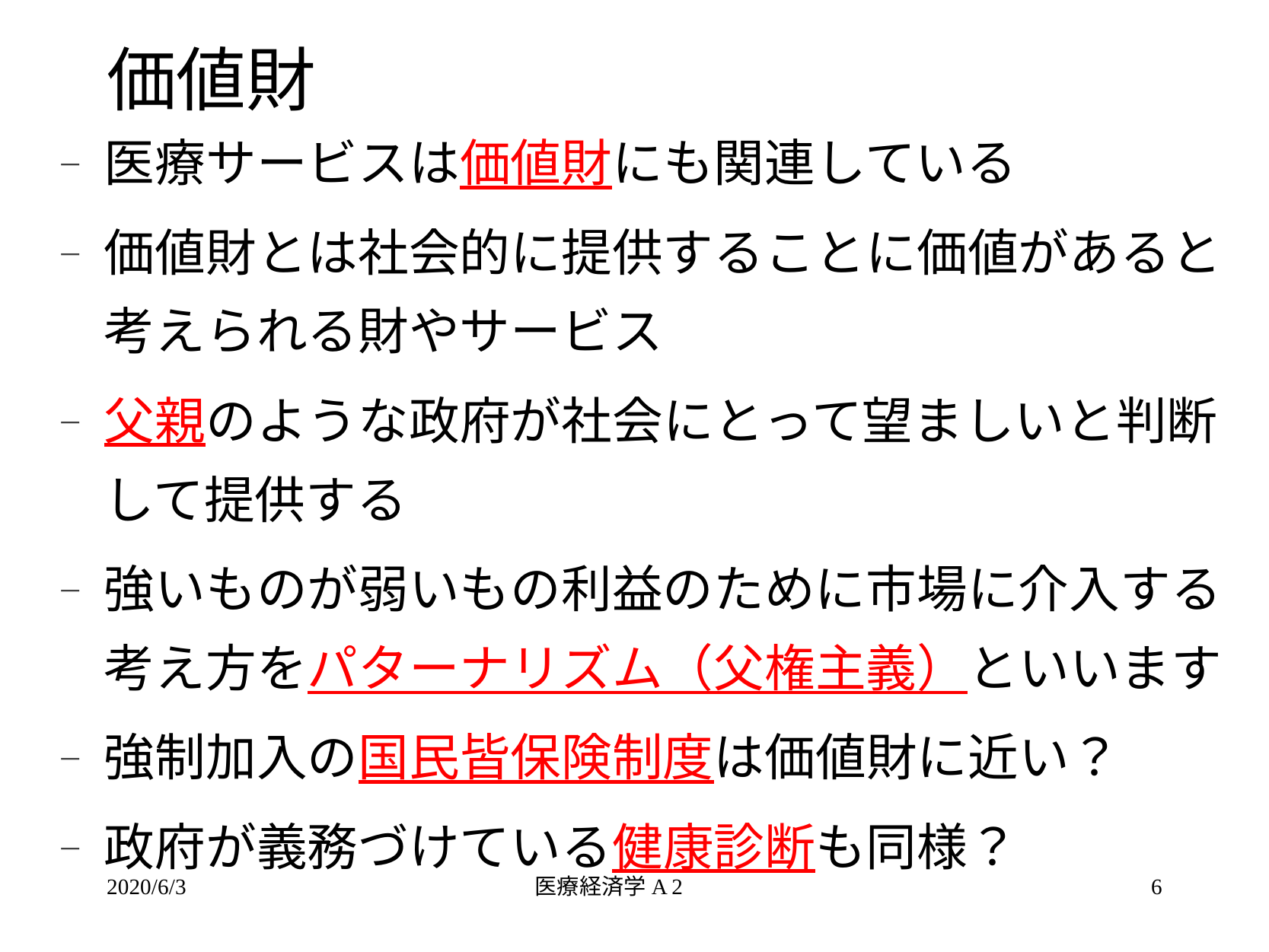

# 価値財
医療サービスは価値財にも関連している
価値財とは社会的に提供することに価値があると考えられる財やサービス
父親のような政府が社会にとって望ましいと判断して提供する
強いものが弱いもの利益のために市場に介入する考え方をパターナリズム（父権主義）といいます
強制加入の国民皆保険制度は価値財に近い？
政府が義務づけている健康診断も同様？
2020/6/3
医療経済学A 2
6